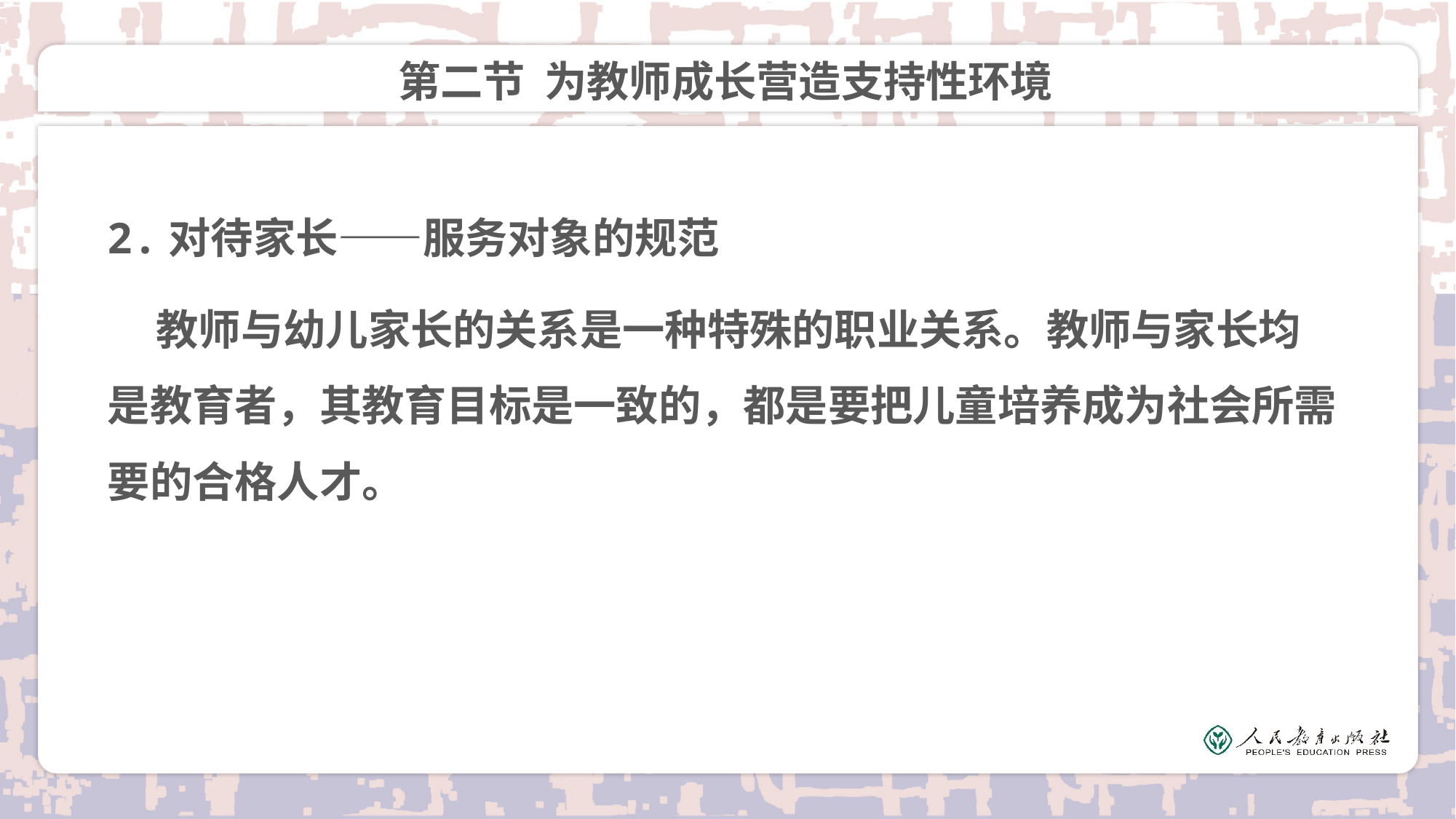

# 第二节  为教师成长营造支持性环境
2.对待家长——服务对象的规范
    教师与幼儿家长的关系是一种特殊的职业关系。教师与家长均是教育者，其教育目标是一致的，都是要把儿童培养成为社会所需要的合格人才。